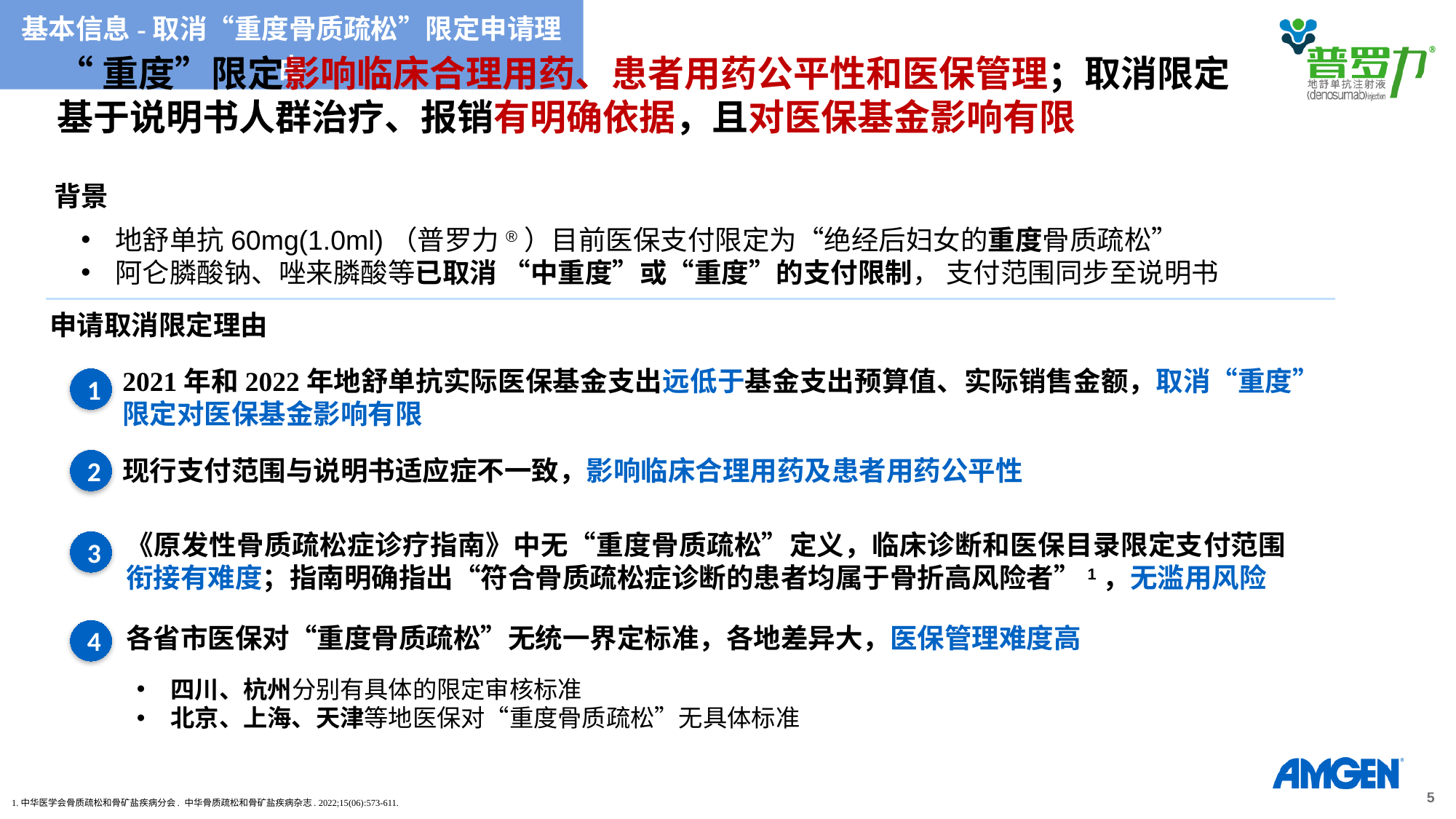

基本信息-取消“重度骨质疏松”限定申请理由
“重度”限定影响临床合理用药、患者用药公平性和医保管理；取消限定基于说明书人群治疗、报销有明确依据，且对医保基金影响有限
背景
地舒单抗60mg(1.0ml)（普罗力®）目前医保支付限定为“绝经后妇女的重度骨质疏松”
阿仑膦酸钠、唑来膦酸等已取消 “中重度”或“重度”的支付限制， 支付范围同步至说明书
申请取消限定理由
2021年和2022年地舒单抗实际医保基金支出远低于基金支出预算值、实际销售金额，取消“重度”限定对医保基金影响有限
1
现行支付范围与说明书适应症不一致，影响临床合理用药及患者用药公平性
2
《原发性骨质疏松症诊疗指南》中无“重度骨质疏松”定义，临床诊断和医保目录限定支付范围衔接有难度；指南明确指出“符合骨质疏松症诊断的患者均属于骨折高风险者”1，无滥用风险
3
各省市医保对“重度骨质疏松”无统一界定标准，各地差异大，医保管理难度高
4

四川、杭州分别有具体的限定审核标准
北京、上海、天津等地医保对“重度骨质疏松”无具体标准
1.中华医学会骨质疏松和骨矿盐疾病分会. 中华骨质疏松和骨矿盐疾病杂志. 2022;15(06):573-611.